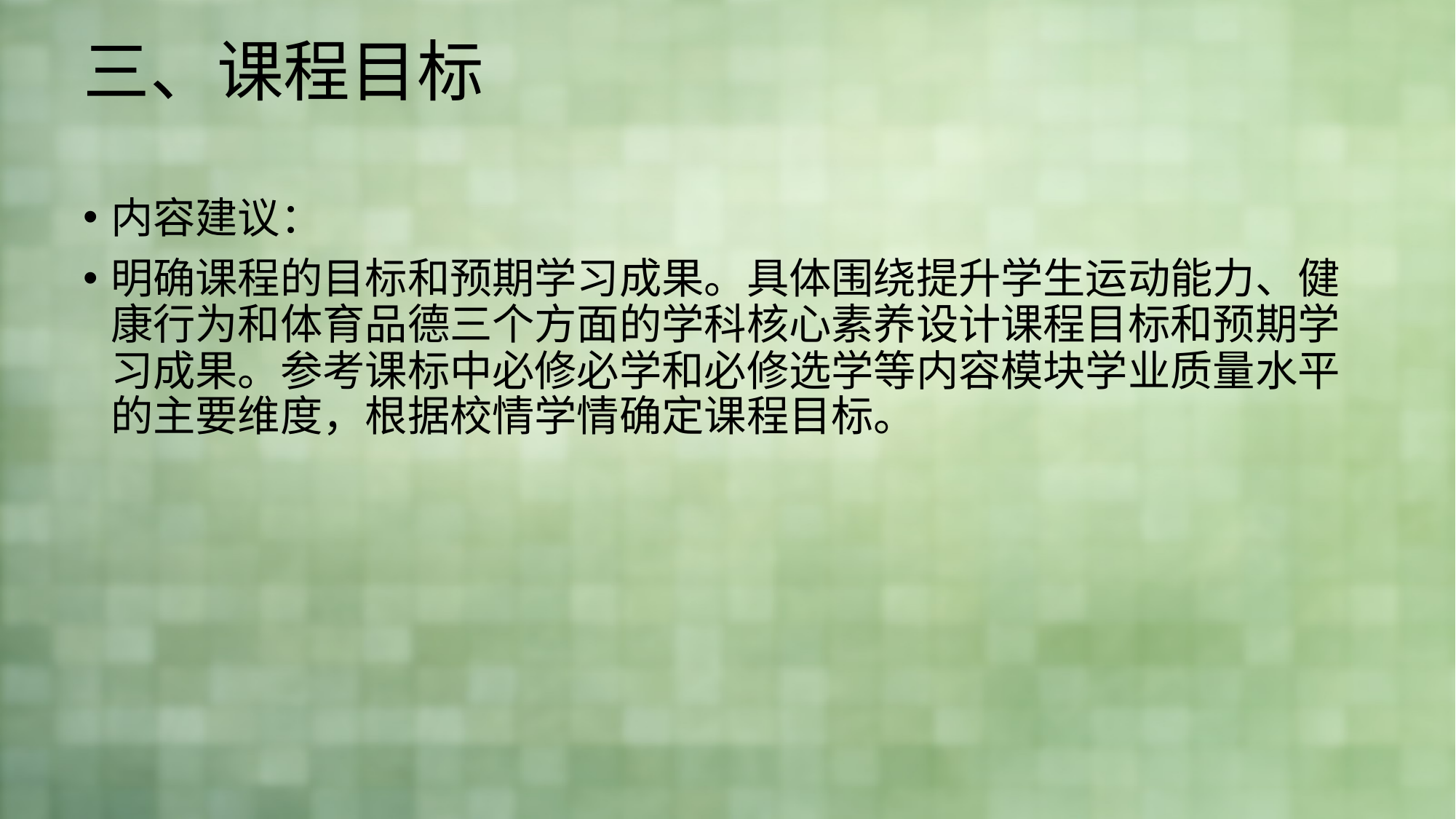

# 三、课程目标
内容建议：
明确课程的目标和预期学习成果。具体围绕提升学生运动能力、健康行为和体育品德三个方面的学科核心素养设计课程目标和预期学习成果。参考课标中必修必学和必修选学等内容模块学业质量水平的主要维度，根据校情学情确定课程目标。